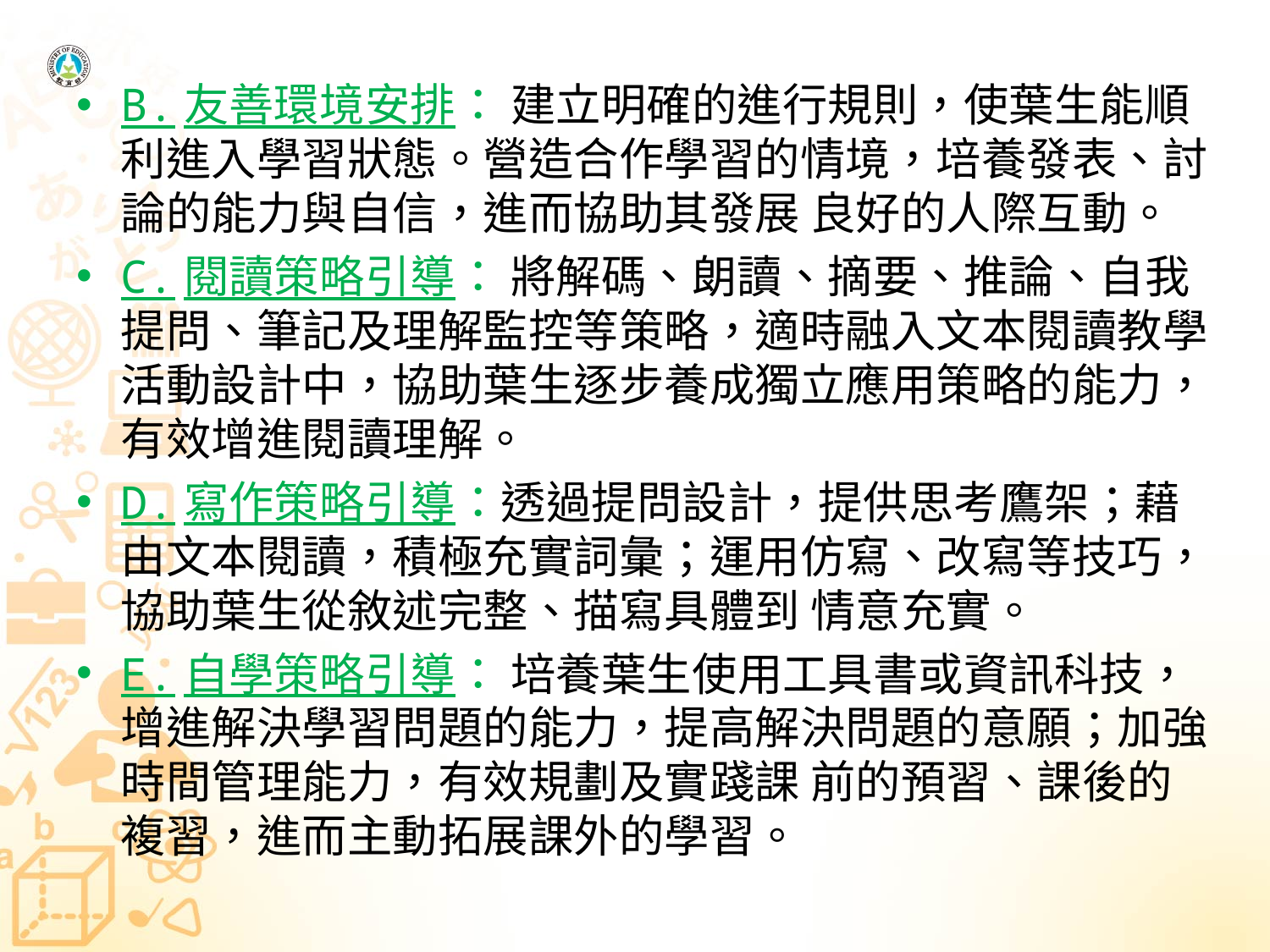

B.友善環境安排： 建立明確的進行規則，使葉生能順利進入學習狀態。營造合作學習的情境，培養發表、討論的能力與自信，進而協助其發展 良好的人際互動。
C.閱讀策略引導： 將解碼、朗讀、摘要、推論、自我提問、筆記及理解監控等策略，適時融入文本閱讀教學活動設計中，協助葉生逐步養成獨立應用策略的能力，有效增進閱讀理解。
D.寫作策略引導：透過提問設計，提供思考鷹架；藉由文本閱讀，積極充實詞彙；運用仿寫、改寫等技巧，協助葉生從敘述完整、描寫具體到 情意充實。
E.自學策略引導： 培養葉生使用工具書或資訊科技，增進解決學習問題的能力，提高解決問題的意願；加強時間管理能力，有效規劃及實踐課 前的預習、課後的複習，進而主動拓展課外的學習。